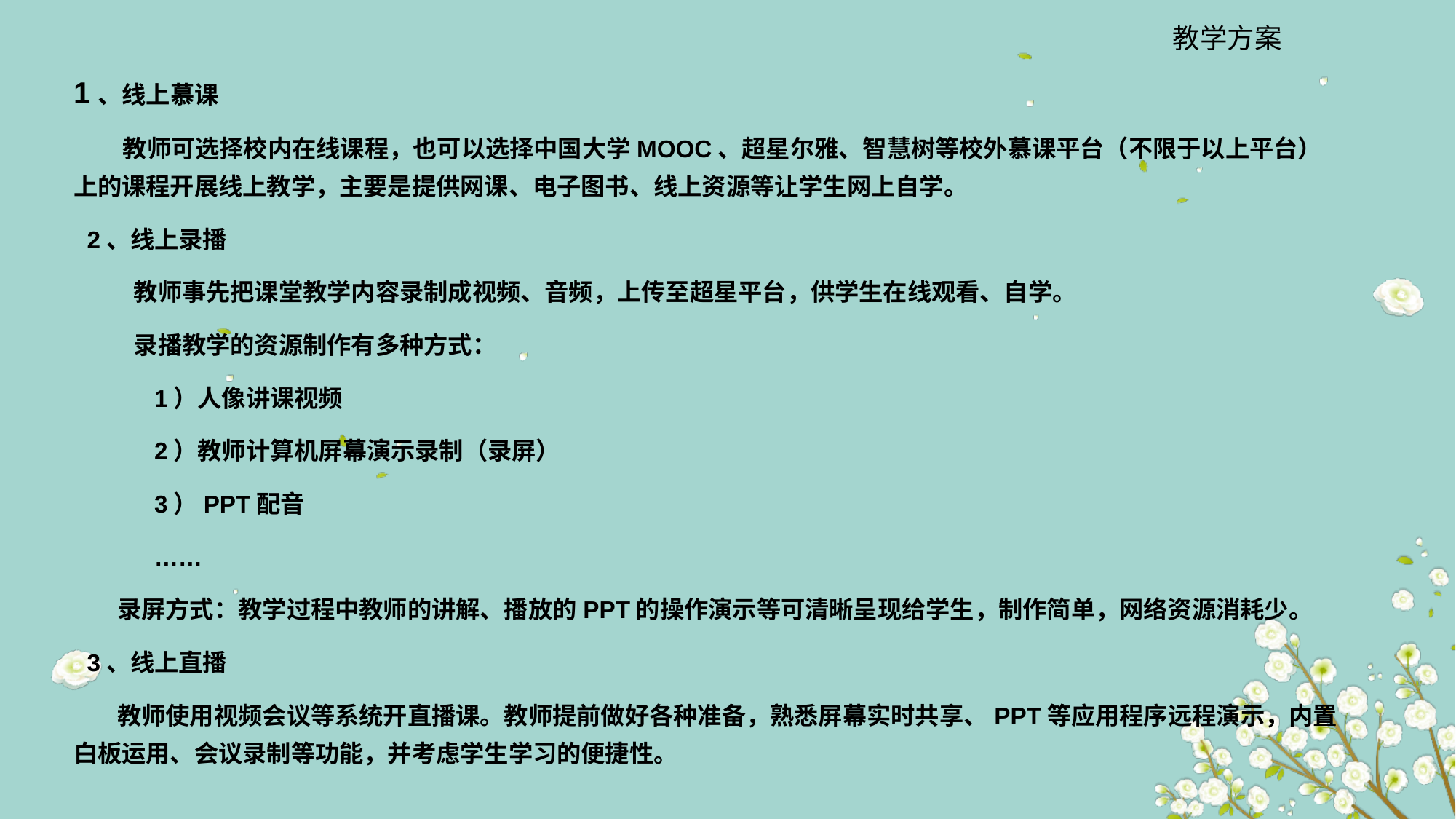

教学方案

1、线上慕课
        教师可选择校内在线课程，也可以选择中国大学MOOC、超星尔雅、智慧树等校外慕课平台（不限于以上平台）上的课程开展线上教学，主要是提供网课、电子图书、线上资源等让学生网上自学。
  2、线上录播
          教师事先把课堂教学内容录制成视频、音频，上传至超星平台，供学生在线观看、自学。
          录播教学的资源制作有多种方式：
            1）人像讲课视频
            2）教师计算机屏幕演示录制（录屏）
            3）PPT配音
            ……
       录屏方式：教学过程中教师的讲解、播放的PPT的操作演示等可清晰呈现给学生，制作简单，网络资源消耗少。
  3、线上直播
       教师使用视频会议等系统开直播课。教师提前做好各种准备，熟悉屏幕实时共享、PPT等应用程序远程演示，内置白板运用、会议录制等功能，并考虑学生学习的便捷性。